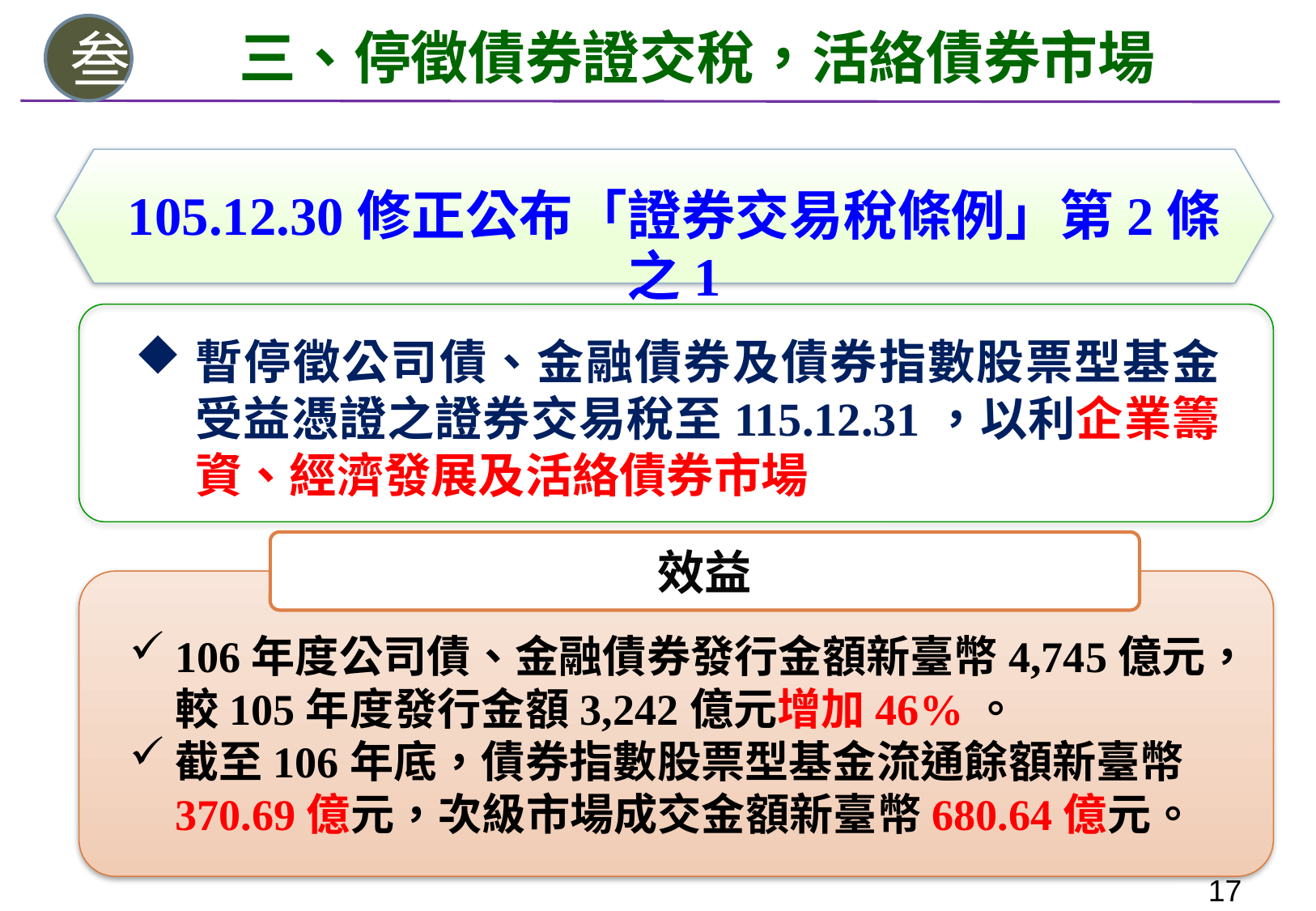

叁
三、停徵債券證交稅，活絡債券市場

105.12.30修正公布「證券交易稅條例」第2條之1

暫停徵公司債、金融債券及債券指數股票型基金受益憑證之證券交易稅至115.12.31，以利企業籌資、經濟發展及活絡債券市場
效益

106年度公司債、金融債券發行金額新臺幣4,745億元，較105年度發行金額3,242億元增加46%。
截至106年底，債券指數股票型基金流通餘額新臺幣370.69億元，次級市場成交金額新臺幣680.64億元。
17